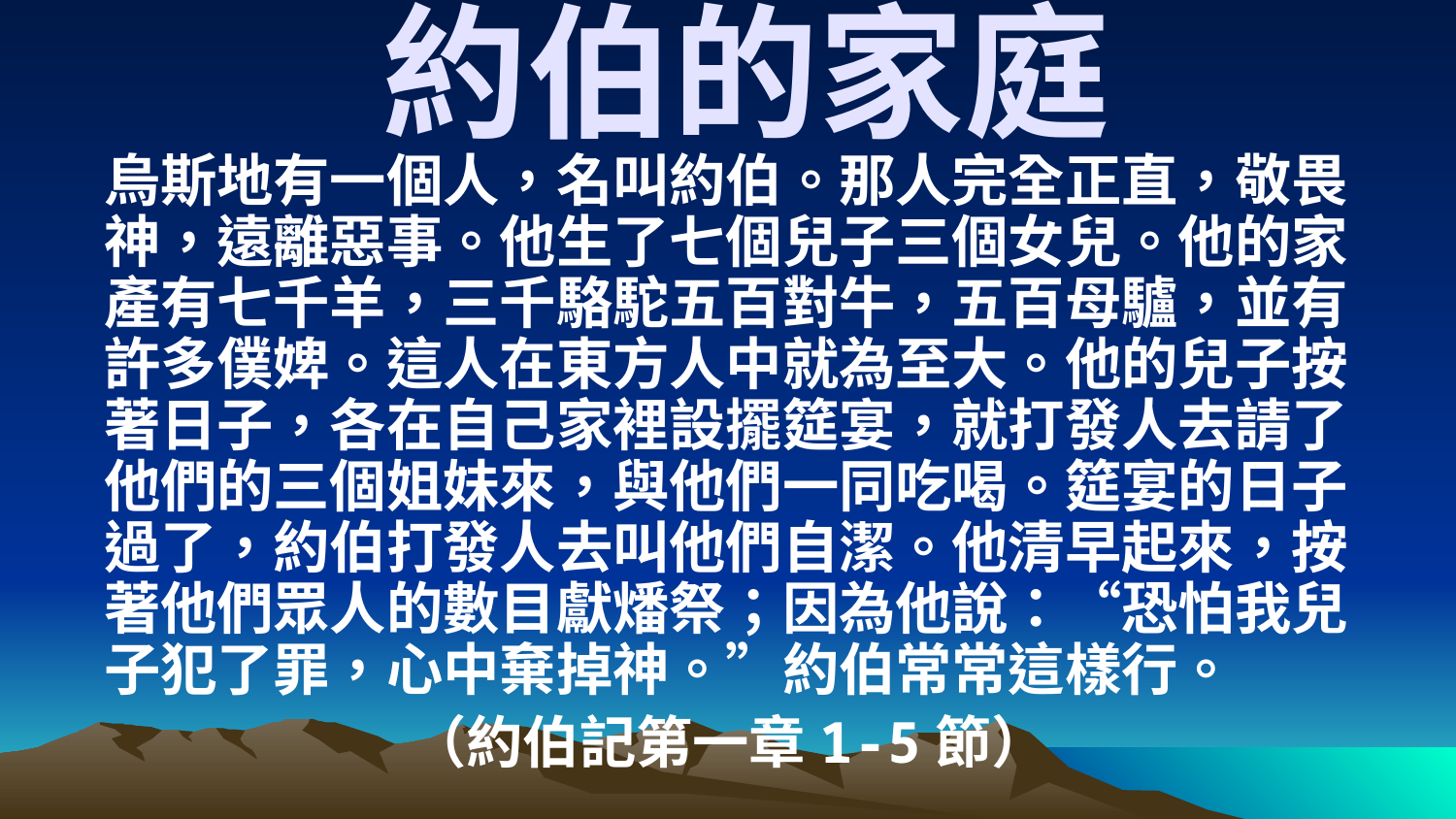

# 約伯的家庭
	烏斯地有一個人，名叫約伯。那人完全正直，敬畏神，遠離惡事。他生了七個兒子三個女兒。他的家產有七千羊，三千駱駝五百對牛，五百母驢，並有許多僕婢。這人在東方人中就為至大。他的兒子按著日子，各在自己家裡設擺筵宴，就打發人去請了他們的三個姐妹來，與他們一同吃喝。筵宴的日子過了，約伯打發人去叫他們自潔。他清早起來，按著他們眾人的數目獻燔祭；因為他說：“恐怕我兒子犯了罪，心中棄掉神。”約伯常常這樣行。
 （約伯記第一章1-5節）